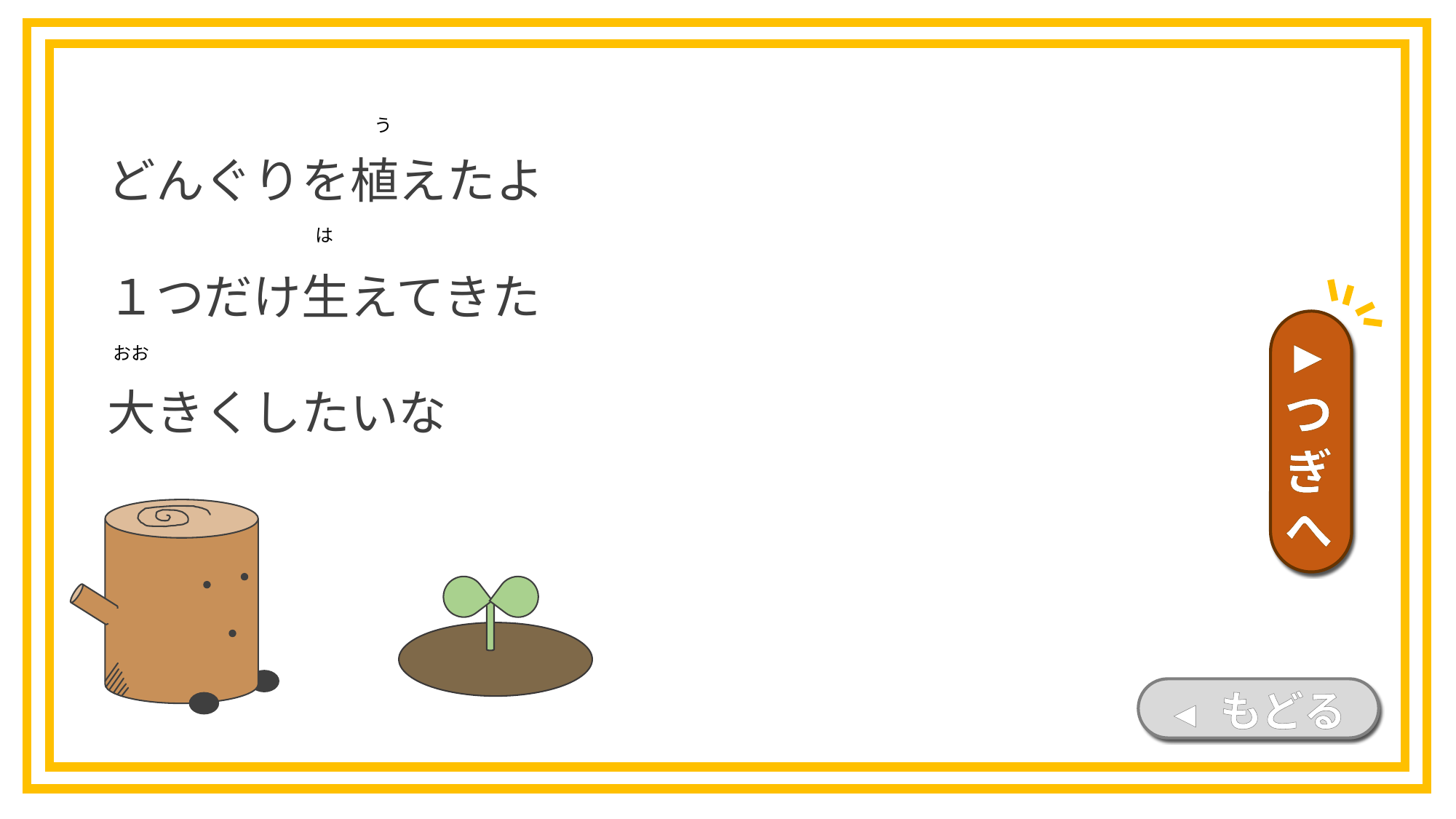

どんぐりを植えたよ
１つだけ生えてきた
大きくしたいな
う
は
►つぎへ
おお

◄ もどる